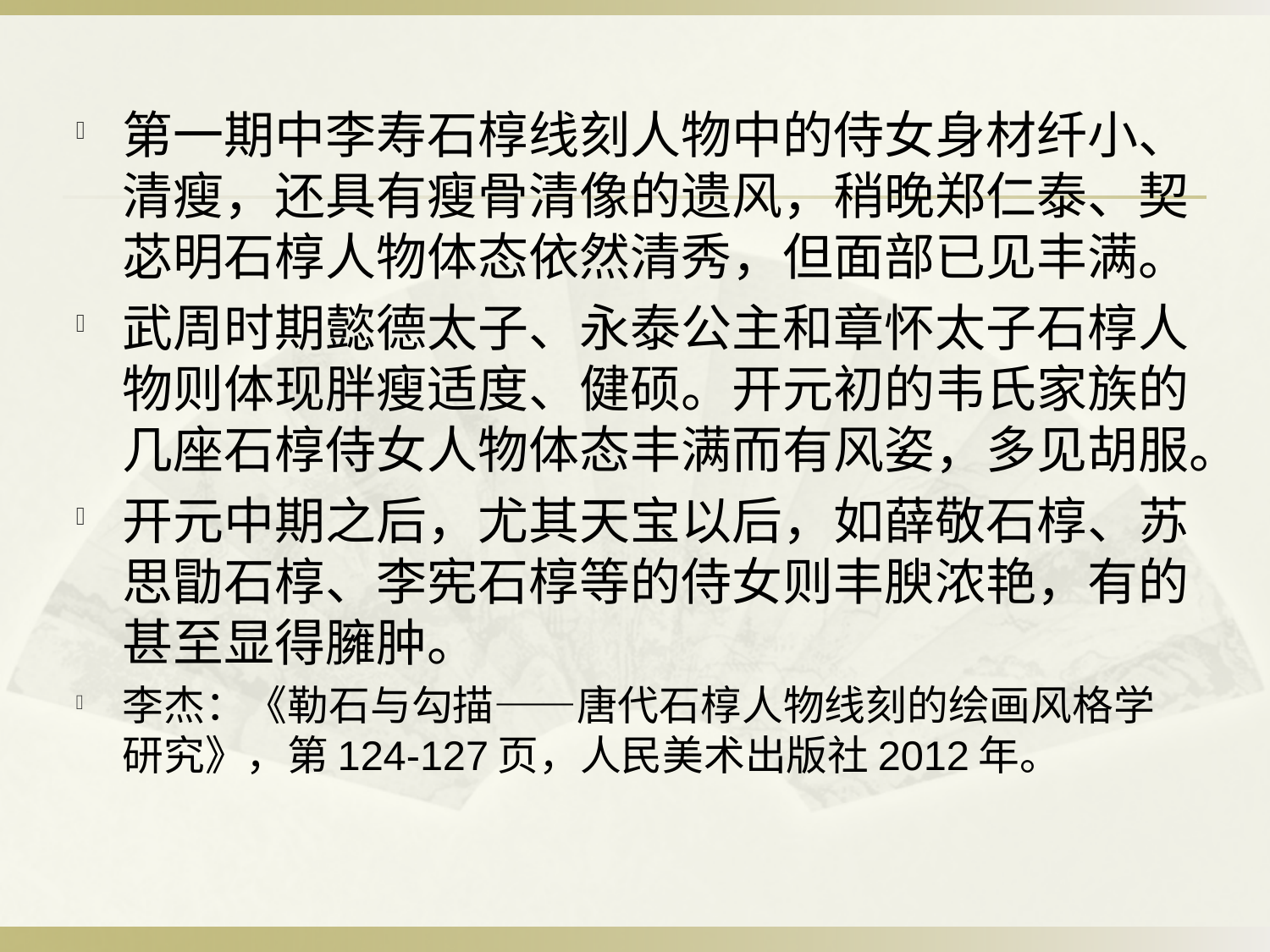

#
第一期中李寿石椁线刻人物中的侍女身材纤小、清瘦，还具有瘦骨清像的遗风，稍晚郑仁泰、契苾明石椁人物体态依然清秀，但面部已见丰满。
武周时期懿德太子、永泰公主和章怀太子石椁人物则体现胖瘦适度、健硕。开元初的韦氏家族的几座石椁侍女人物体态丰满而有风姿，多见胡服。
开元中期之后，尤其天宝以后，如薛敬石椁、苏思勖石椁、李宪石椁等的侍女则丰腴浓艳，有的甚至显得臃肿。
李杰：《勒石与勾描——唐代石椁人物线刻的绘画风格学研究》，第124-127页，人民美术出版社2012年。